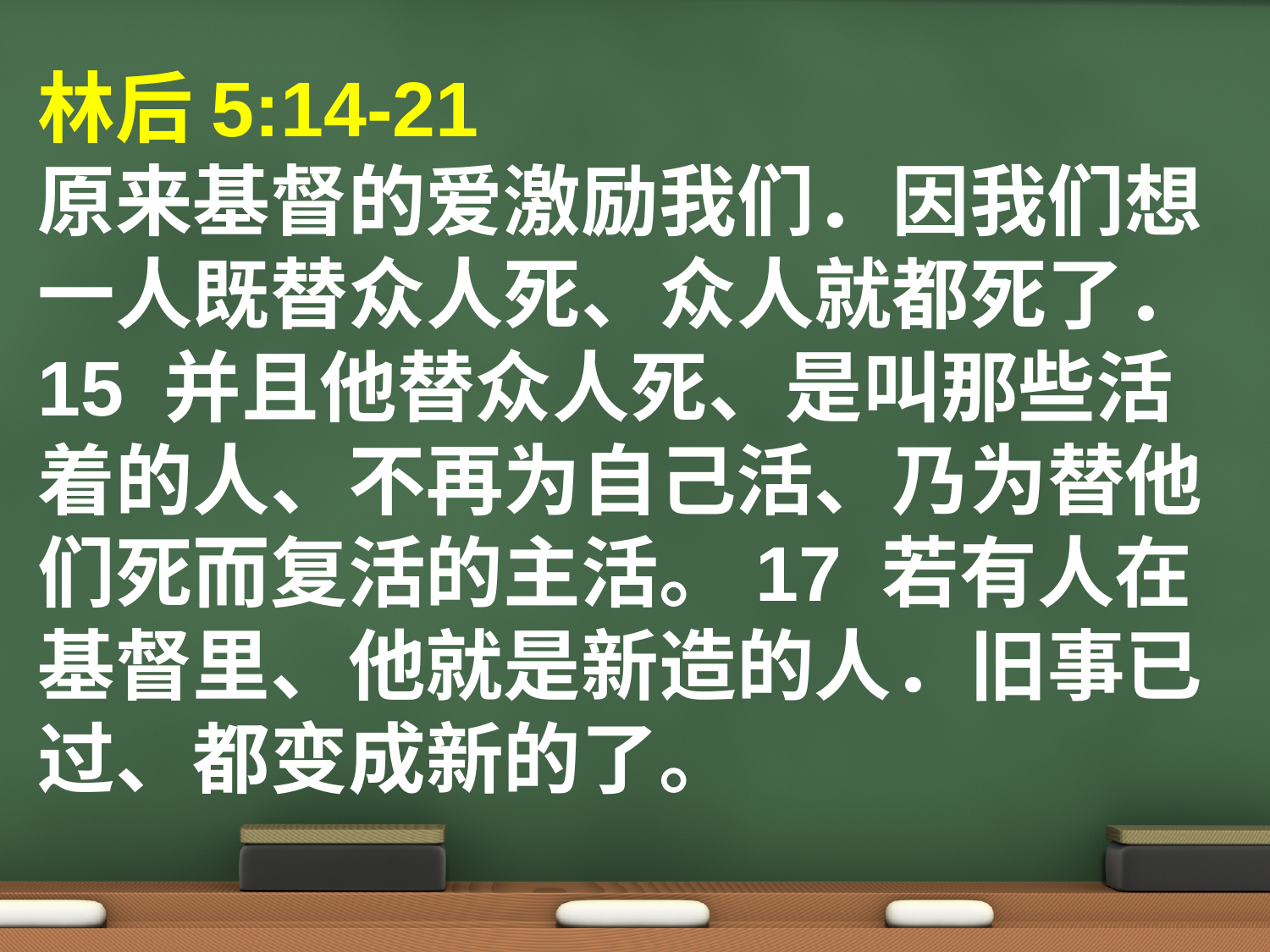

林后5:14-21
原来基督的爱激励我们．因我们想一人既替众人死、众人就都死了．15 并且他替众人死、是叫那些活着的人、不再为自己活、乃为替他们死而复活的主活。17 若有人在基督里、他就是新造的人．旧事已过、都变成新的了。